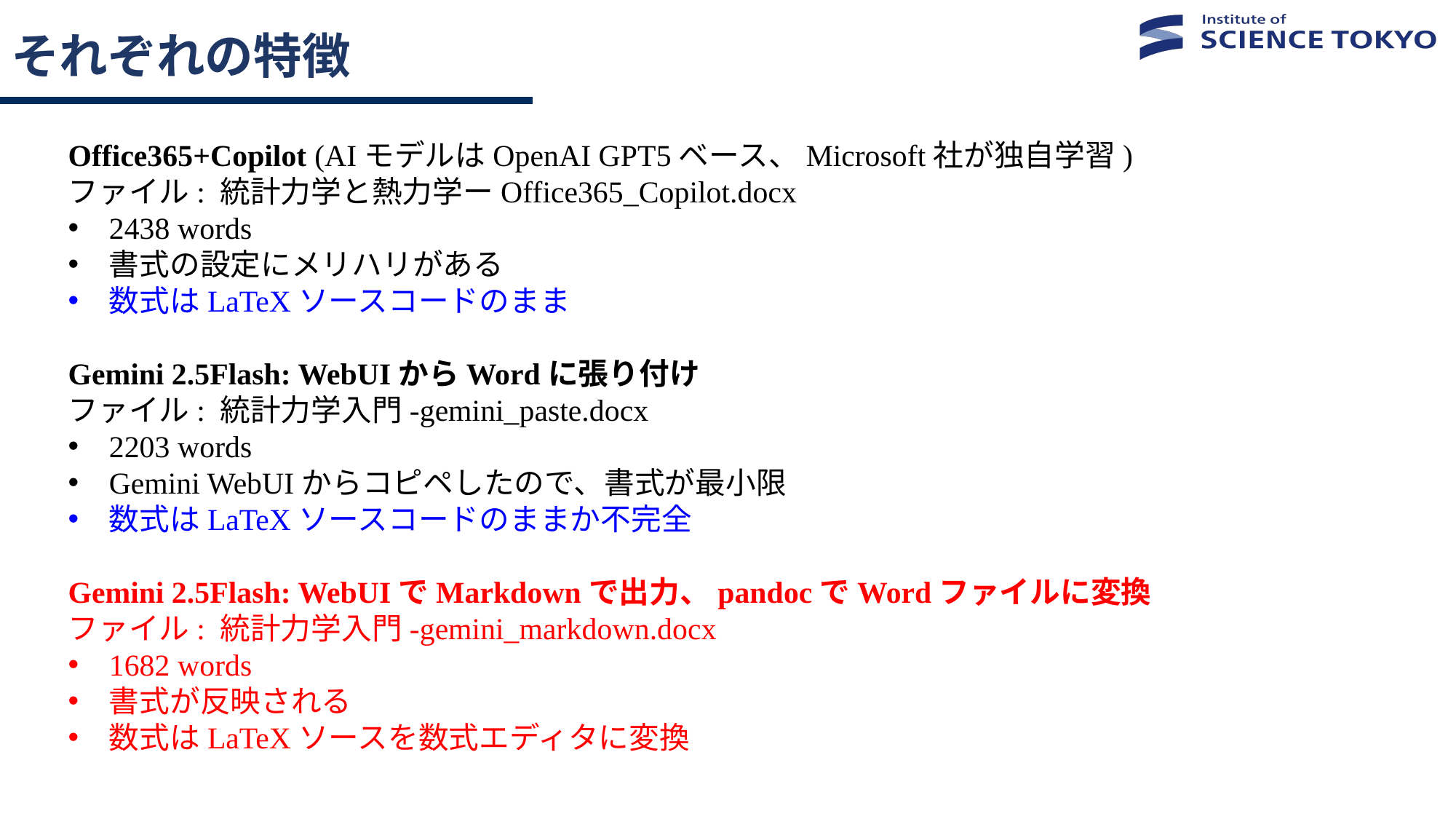

# それぞれの特徴
Office365+Copilot (AIモデルはOpenAI GPT5ベース、Microsoft社が独自学習)
ファイル: 統計力学と熱力学ーOffice365_Copilot.docx
2438 words
書式の設定にメリハリがある
数式はLaTeXソースコードのまま

Gemini 2.5Flash: WebUIからWordに張り付け
ファイル: 統計力学入門-gemini_paste.docx
2203 words
Gemini WebUIからコピペしたので、書式が最小限
数式はLaTeXソースコードのままか不完全

Gemini 2.5Flash: WebUIでMarkdownで出力、pandocでWordファイルに変換
ファイル: 統計力学入門-gemini_markdown.docx
1682 words
書式が反映される
数式はLaTeXソースを数式エディタに変換